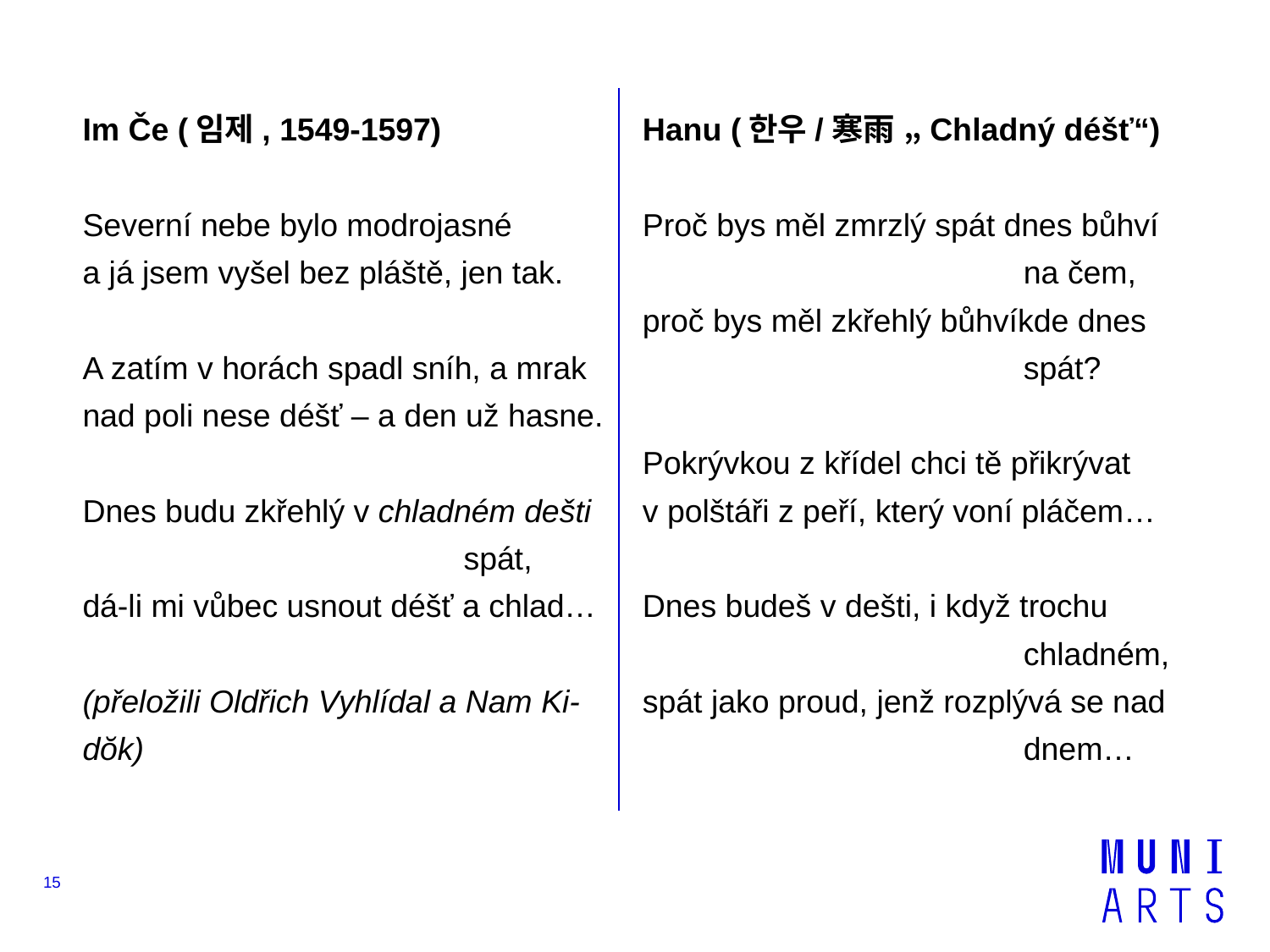

Im Če (임제, 1549-1597)

Severní nebe bylo modrojasné
a já jsem vyšel bez pláště, jen tak.

A zatím v horách spadl sníh, a mrak
nad poli nese déšť – a den už hasne.

Dnes budu zkřehlý v chladném dešti 			spát,
dá-li mi vůbec usnout déšť a chlad…

(přeložili Oldřich Vyhlídal a Nam Ki-dŏk)
Hanu (한우/寒雨 „Chladný déšť“)

Proč bys měl zmrzlý spát dnes bůhví 			na čem,
proč bys měl zkřehlý bůhvíkde dnes 			spát?

Pokrývkou z křídel chci tě přikrývat
v polštáři z peří, který voní pláčem…

Dnes budeš v dešti, i když trochu 				chladném,
spát jako proud, jenž rozplývá se nad 			dnem…
15